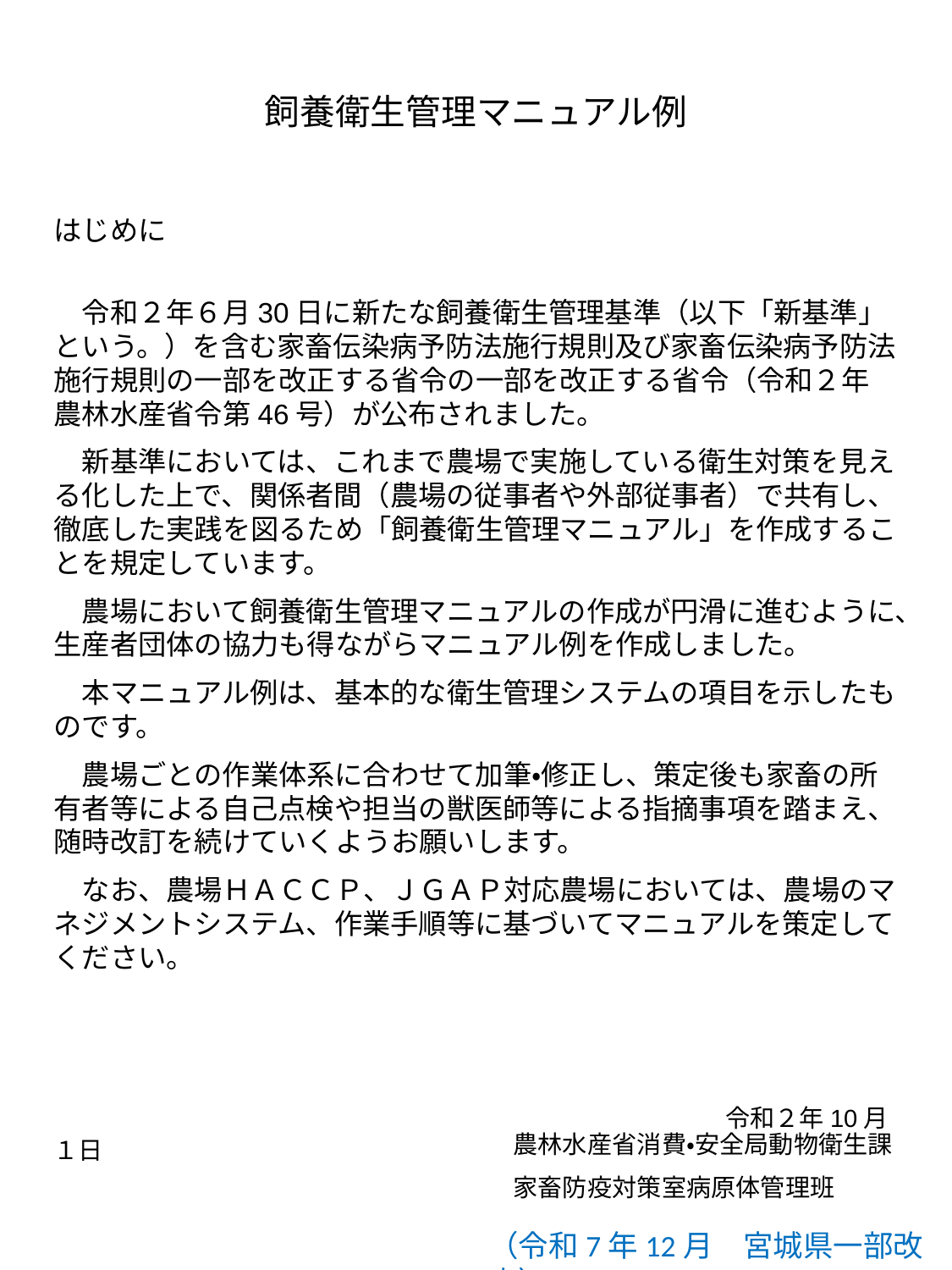

飼養衛生管理マニュアル例

はじめに

　令和２年６月30日に新たな飼養衛生管理基準（以下「新基準」という。）を含む家畜伝染病予防法施行規則及び家畜伝染病予防法施行規則の一部を改正する省令の一部を改正する省令（令和２年農林水産省令第46号）が公布されました。
　新基準においては、これまで農場で実施している衛生対策を見える化した上で、関係者間（農場の従事者や外部従事者）で共有し、徹底した実践を図るため「飼養衛生管理マニュアル」を作成することを規定しています。
　農場において飼養衛生管理マニュアルの作成が円滑に進むように、生産者団体の協力も得ながらマニュアル例を作成しました。
　本マニュアル例は、基本的な衛生管理システムの項目を示したものです。
　農場ごとの作業体系に合わせて加筆・修正し、策定後も家畜の所有者等による自己点検や担当の獣医師等による指摘事項を踏まえ、随時改訂を続けていくようお願いします。
　なお、農場ＨＡＣＣＰ、ＪＧＡＰ対応農場においては、農場のマネジメントシステム、作業手順等に基づいてマニュアルを策定してください。

　　　　　　　　　　　　　　　　　　　令和２年10月１日

　農林水産省消費・安全局動物衛生課
　家畜防疫対策室病原体管理班

（令和7年12月　宮城県一部改変）